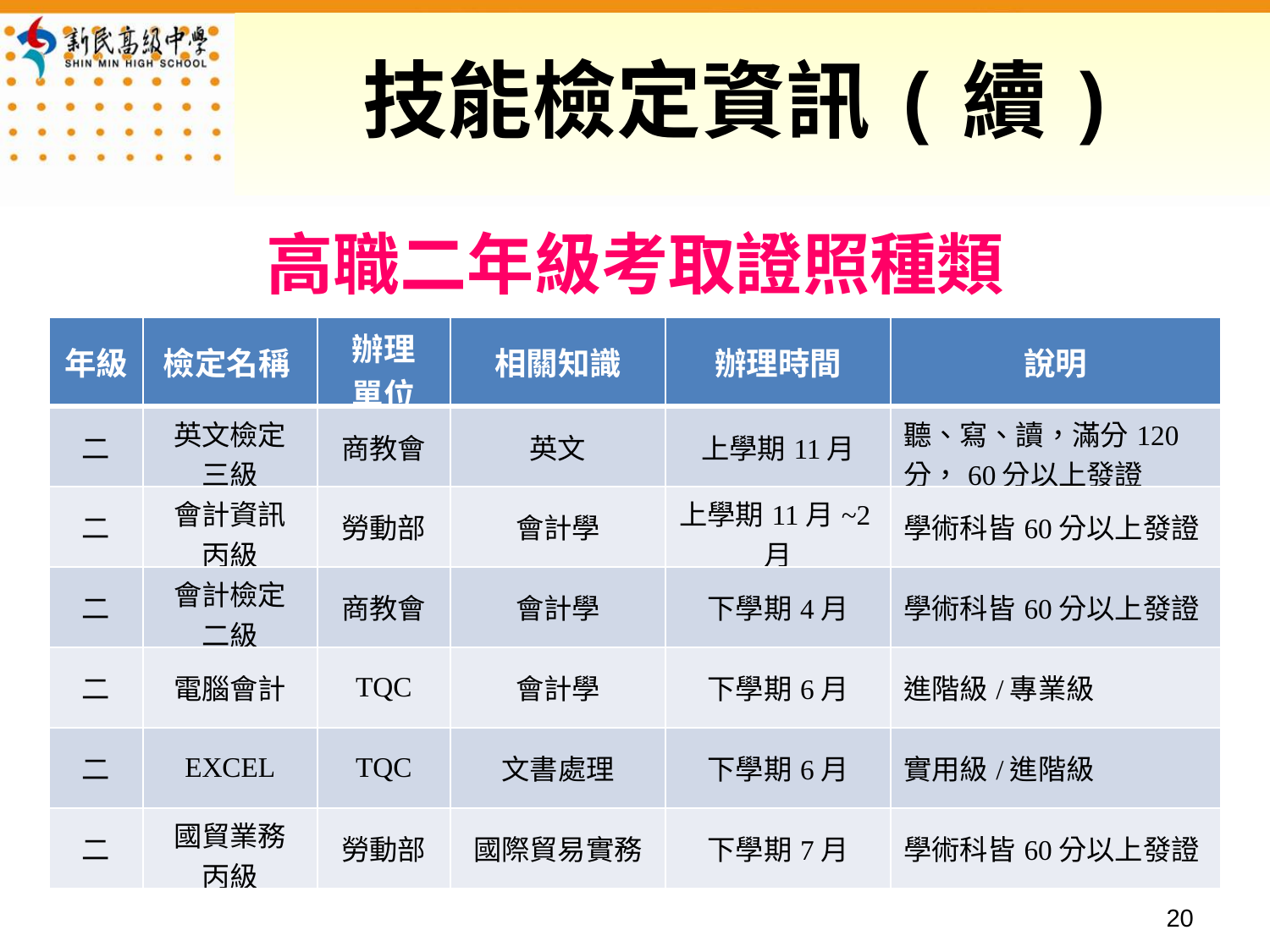

# 技能檢定資訊(續)
高職二年級考取證照種類
| 年級 | 檢定名稱 | 辦理 單位 | 相關知識 | 辦理時間 | 說明 |
| --- | --- | --- | --- | --- | --- |
| 二 | 英文檢定 三級 | 商教會 | 英文 | 上學期11月 | 聽、寫、讀，滿分120分，60分以上發證 |
| 二 | 會計資訊 丙級 | 勞動部 | 會計學 | 上學期11月~2月 | 學術科皆60分以上發證 |
| 二 | 會計檢定 二級 | 商教會 | 會計學 | 下學期4月 | 學術科皆60分以上發證 |
| 二 | 電腦會計 | TQC | 會計學 | 下學期6月 | 進階級/專業級 |
| 二 | EXCEL | TQC | 文書處理 | 下學期6月 | 實用級/進階級 |
| 二 | 國貿業務 丙級 | 勞動部 | 國際貿易實務 | 下學期7月 | 學術科皆60分以上發證 |
20